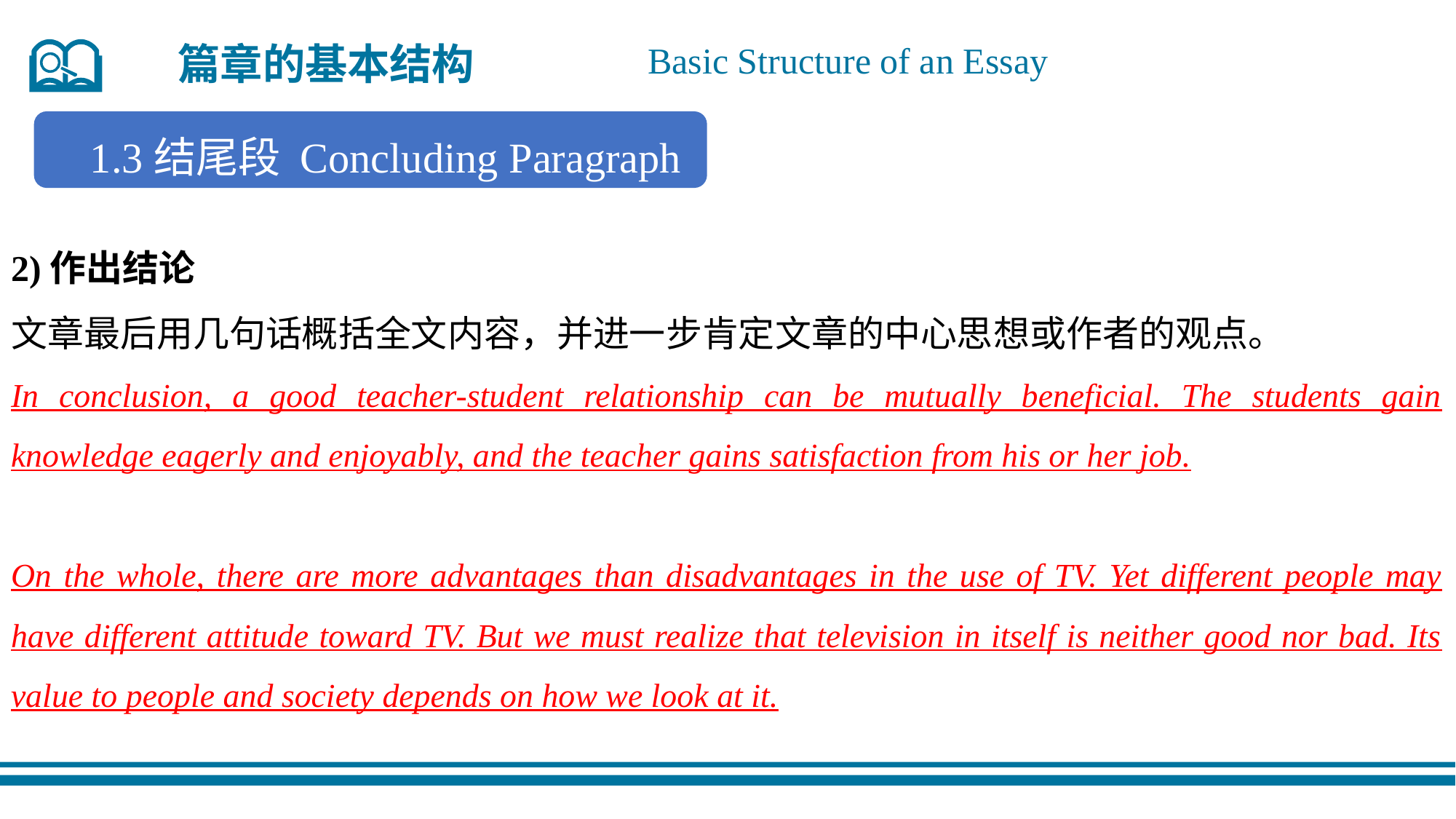

篇章的基本结构
Basic Structure of an Essay
1.3结尾段 Concluding Paragraph

2)作出结论
文章最后用几句话概括全文内容，并进一步肯定文章的中心思想或作者的观点。
In conclusion, a good teacher-student relationship can be mutually beneficial. The students gain knowledge eagerly and enjoyably, and the teacher gains satisfaction from his or her job.

On the whole, there are more advantages than disadvantages in the use of TV. Yet different people may have different attitude toward TV. But we must realize that television in itself is neither good nor bad. Its value to people and society depends on how we look at it.